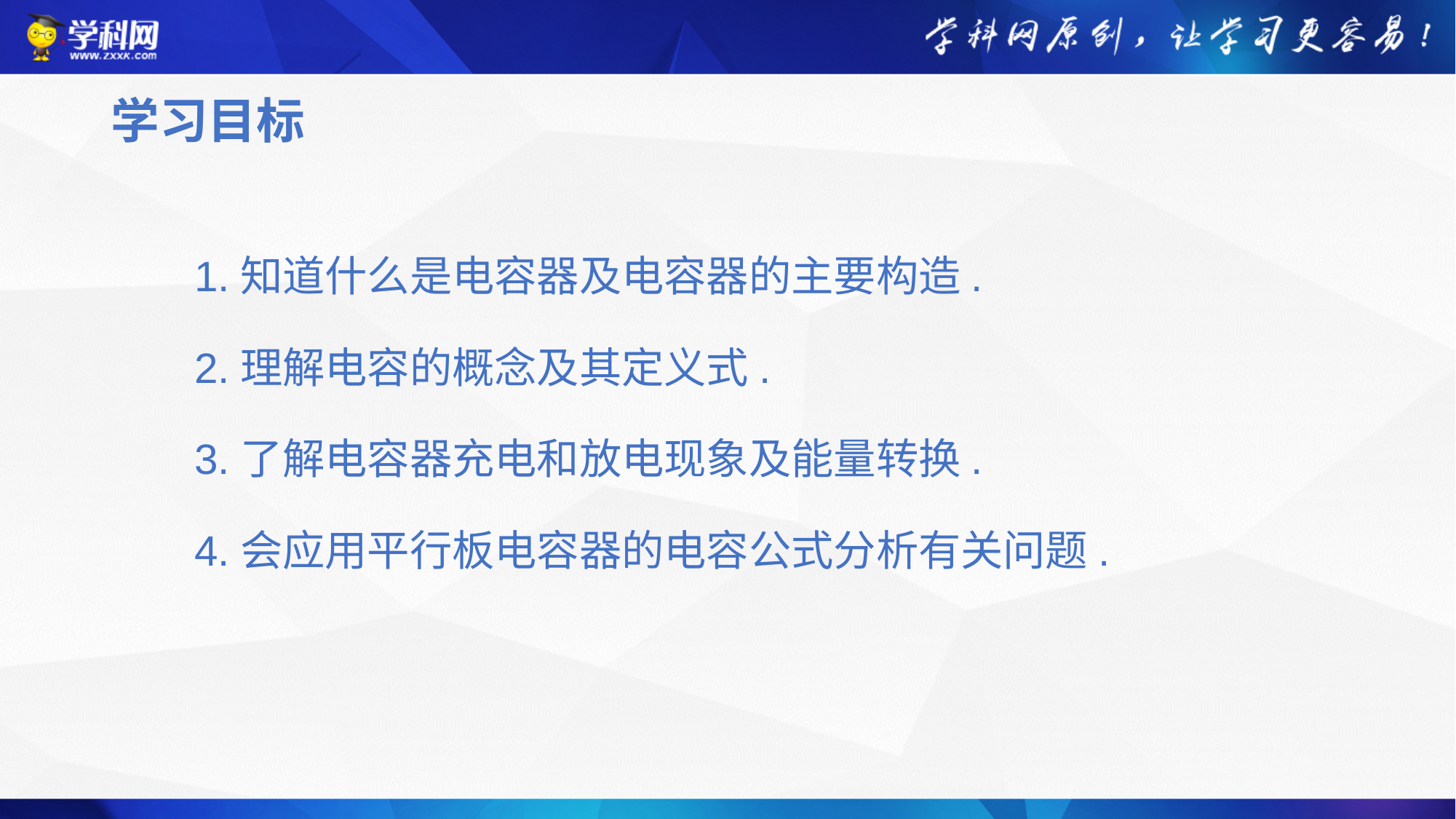

# 学习目标
1.知道什么是电容器及电容器的主要构造.
2.理解电容的概念及其定义式.
3.了解电容器充电和放电现象及能量转换.
4.会应用平行板电容器的电容公式分析有关问题.